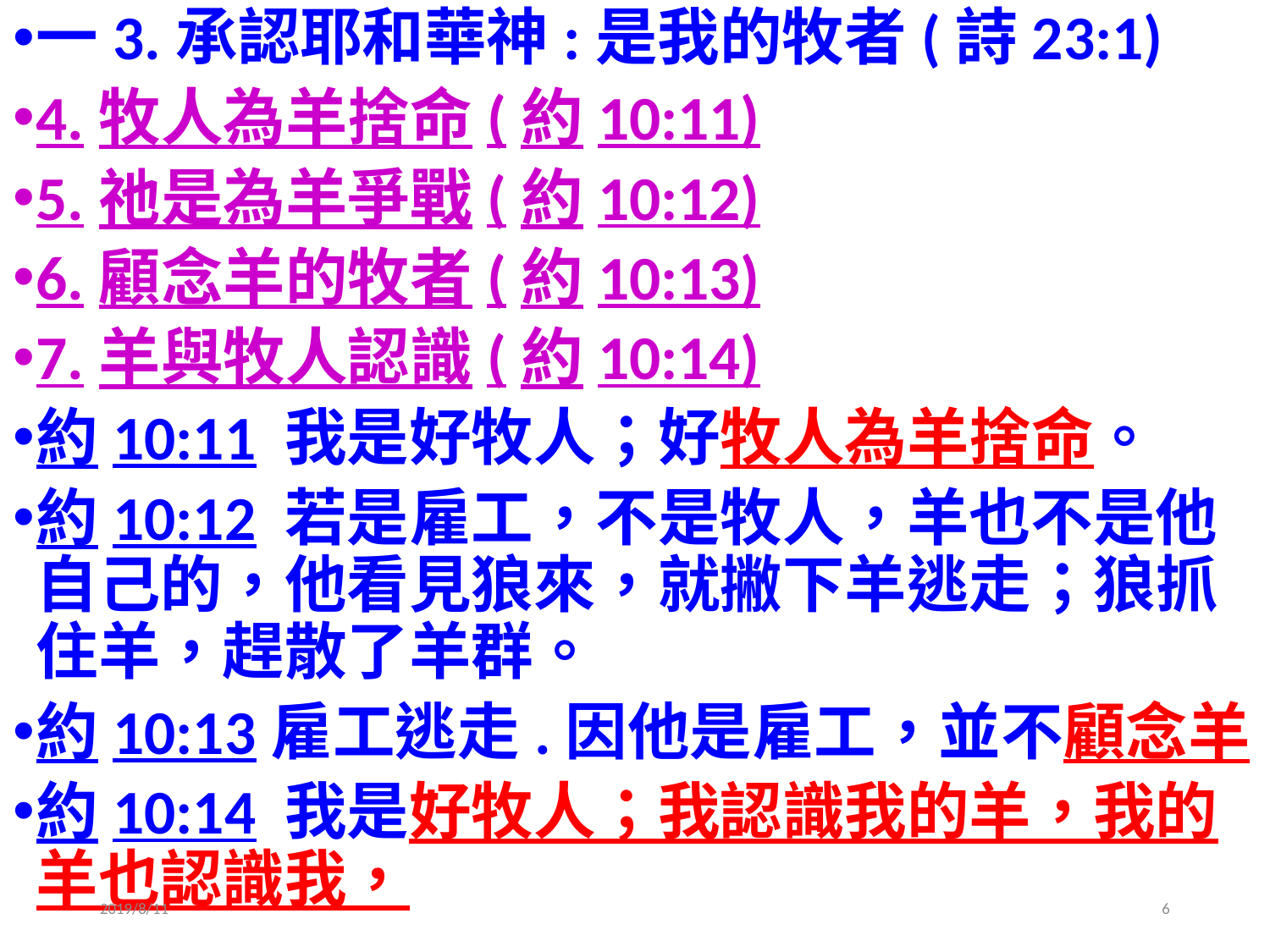

一3.承認耶和華神:是我的牧者(詩23:1)
4.牧人為羊捨命(約10:11)
5.祂是為羊爭戰(約10:12)
6.顧念羊的牧者(約10:13)
7.羊與牧人認識(約10:14)
約10:11 我是好牧人；好牧人為羊捨命。
約10:12 若是雇工，不是牧人，羊也不是他自己的，他看見狼來，就撇下羊逃走；狼抓住羊，趕散了羊群。
約10:13雇工逃走.因他是雇工，並不顧念羊
約10:14 我是好牧人；我認識我的羊，我的羊也認識我，

2019/8/11
6